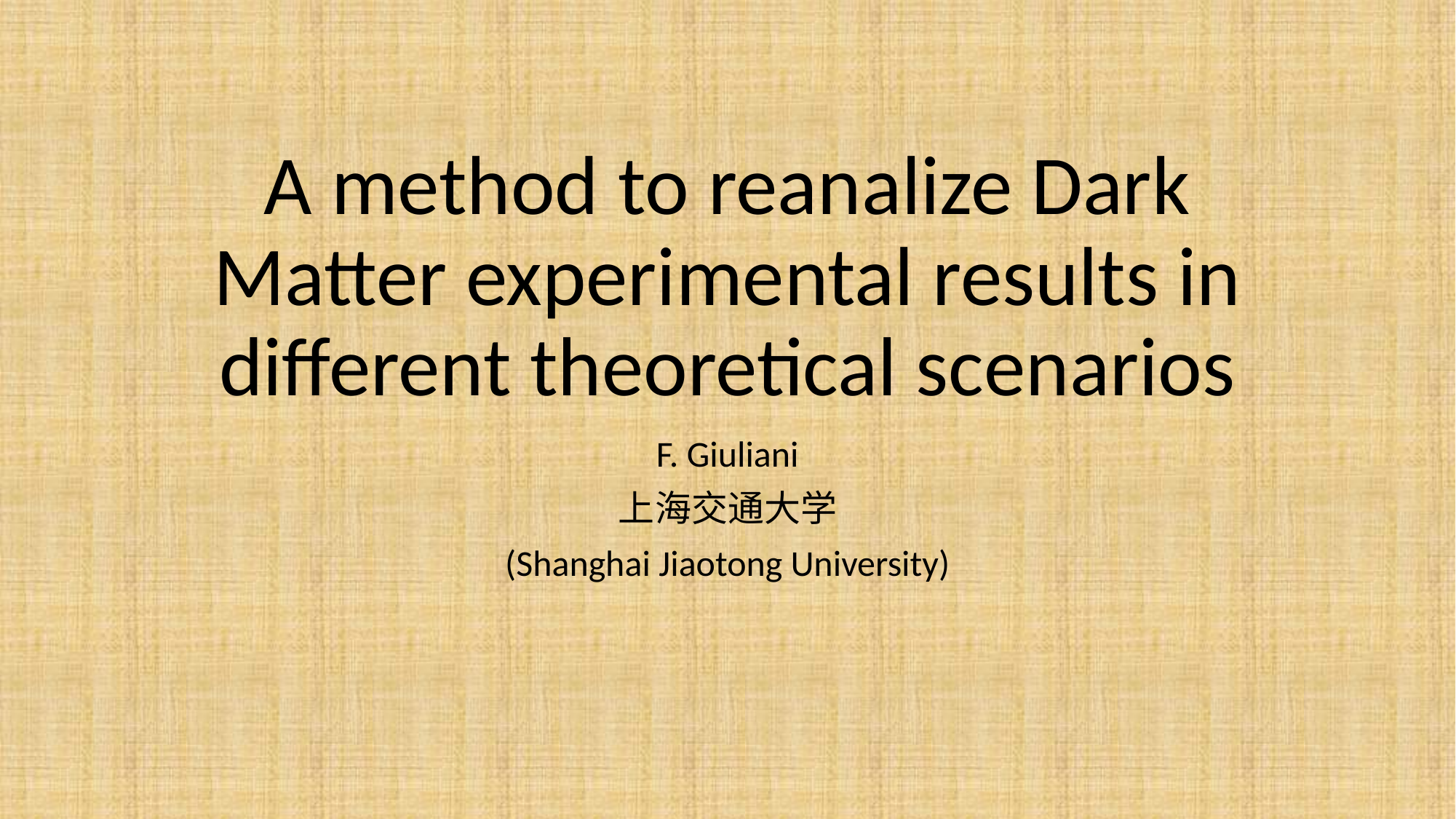

# A method to reanalize Dark Matter experimental results in different theoretical scenarios
F. Giuliani
上海交通大学
(Shanghai Jiaotong University)